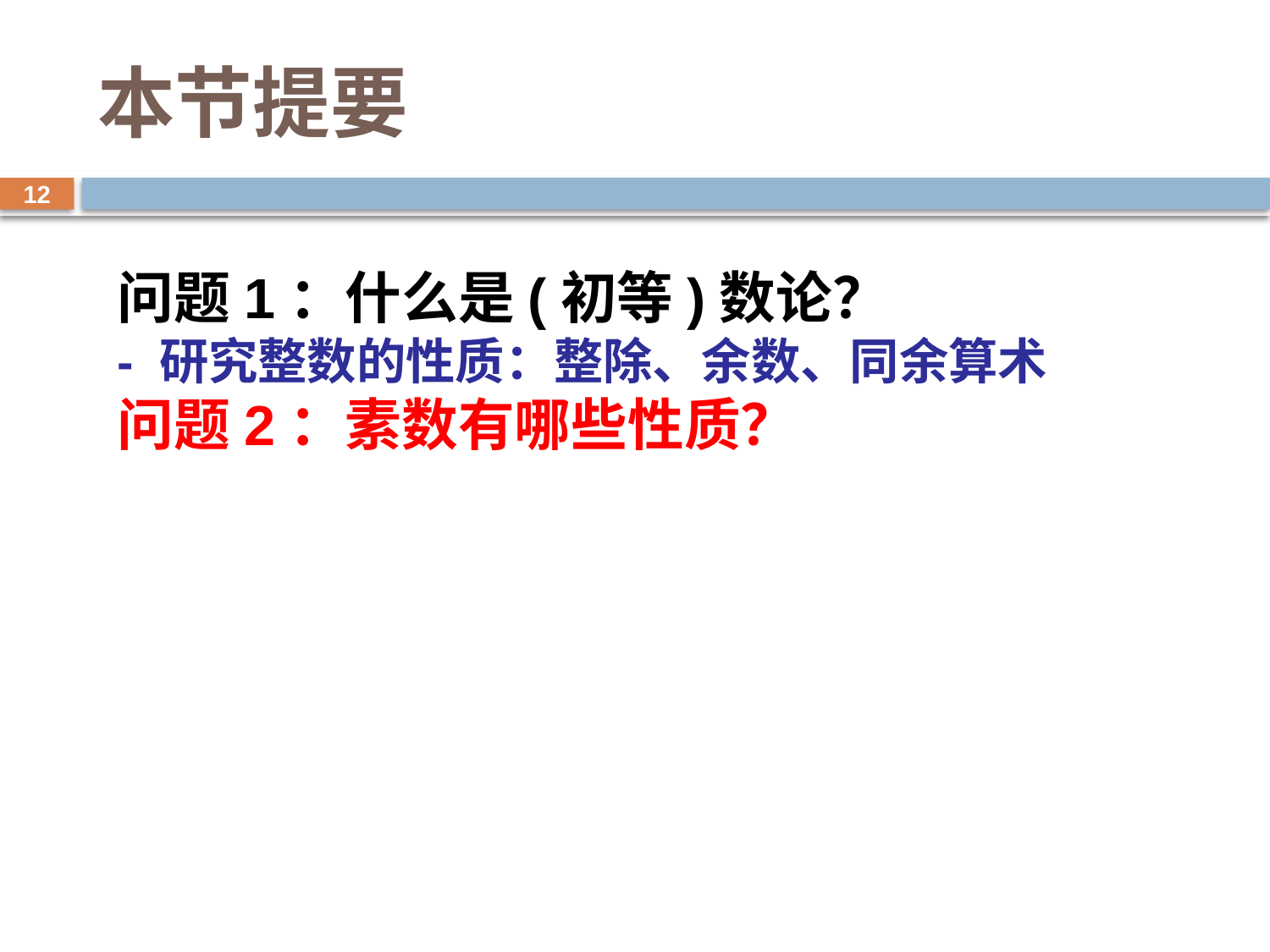

# 本节提要
12
问题1：什么是(初等)数论？
- 研究整数的性质：整除、余数、同余算术
问题2：素数有哪些性质？